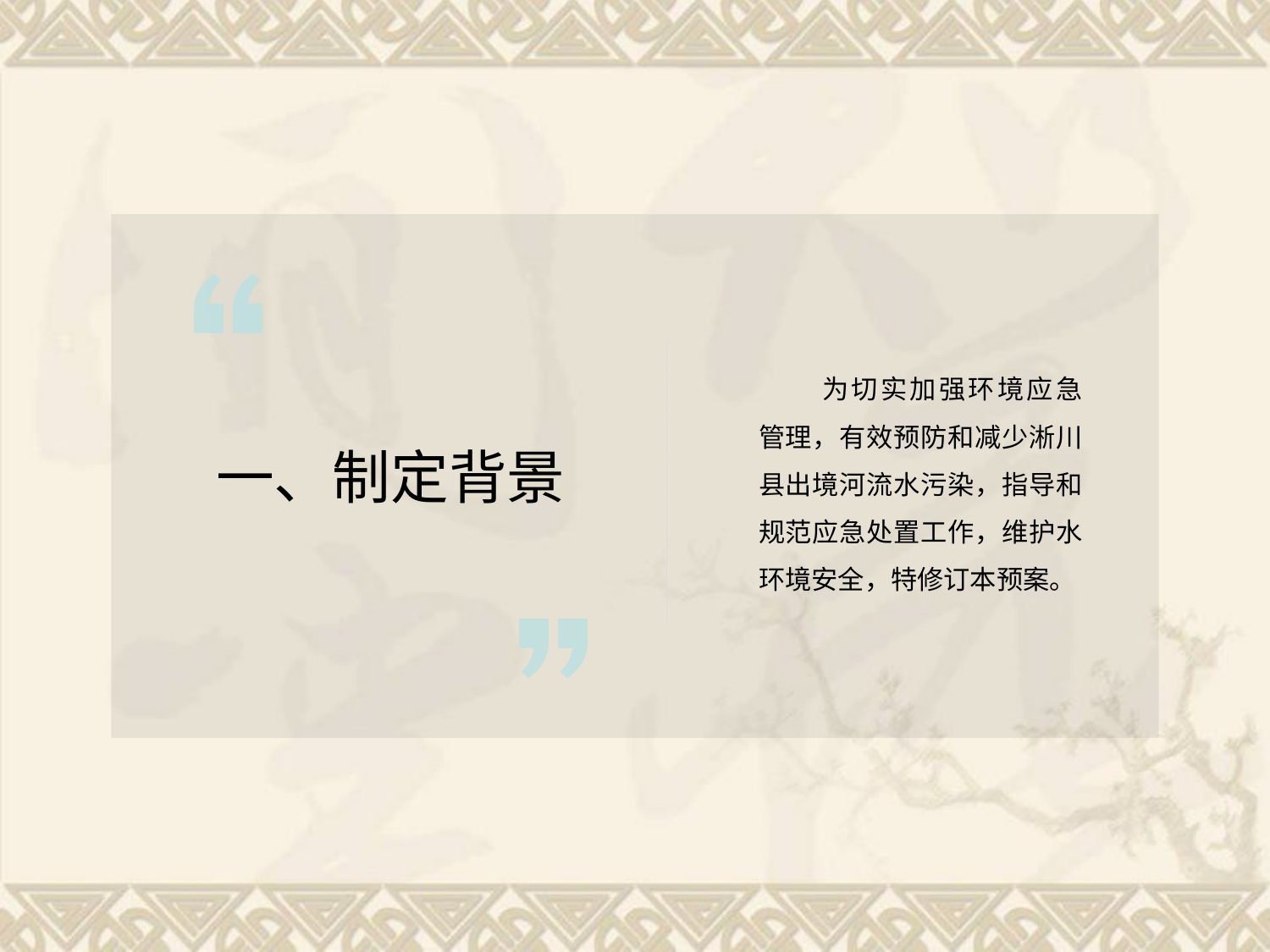

为切实加强环境应急管理，有效预防和减少淅川县出境河流水污染，指导和规范应急处置工作，维护水环境安全，特修订本预案。
# 一、制定背景